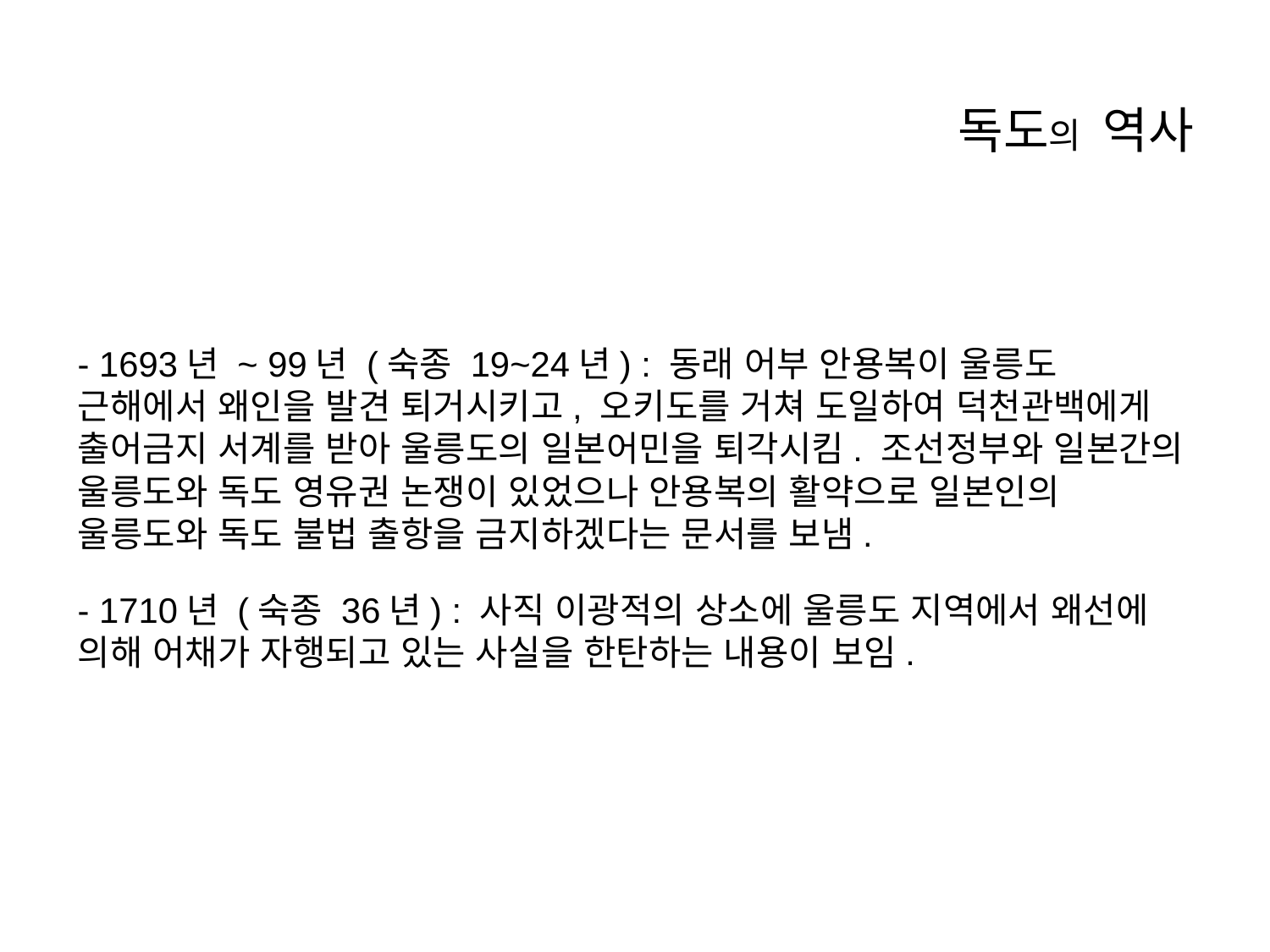

# 독도의 역사

- 1693년 ~ 99년 (숙종 19~24년) : 동래 어부 안용복이 울릉도 근해에서 왜인을 발견 퇴거시키고, 오키도를 거쳐 도일하여 덕천관백에게 출어금지 서계를 받아 울릉도의 일본어민을 퇴각시킴. 조선정부와 일본간의 울릉도와 독도 영유권 논쟁이 있었으나 안용복의 활약으로 일본인의 울릉도와 독도 불법 출항을 금지하겠다는 문서를 보냄.

- 1710년 (숙종 36년) : 사직 이광적의 상소에 울릉도 지역에서 왜선에 의해 어채가 자행되고 있는 사실을 한탄하는 내용이 보임.